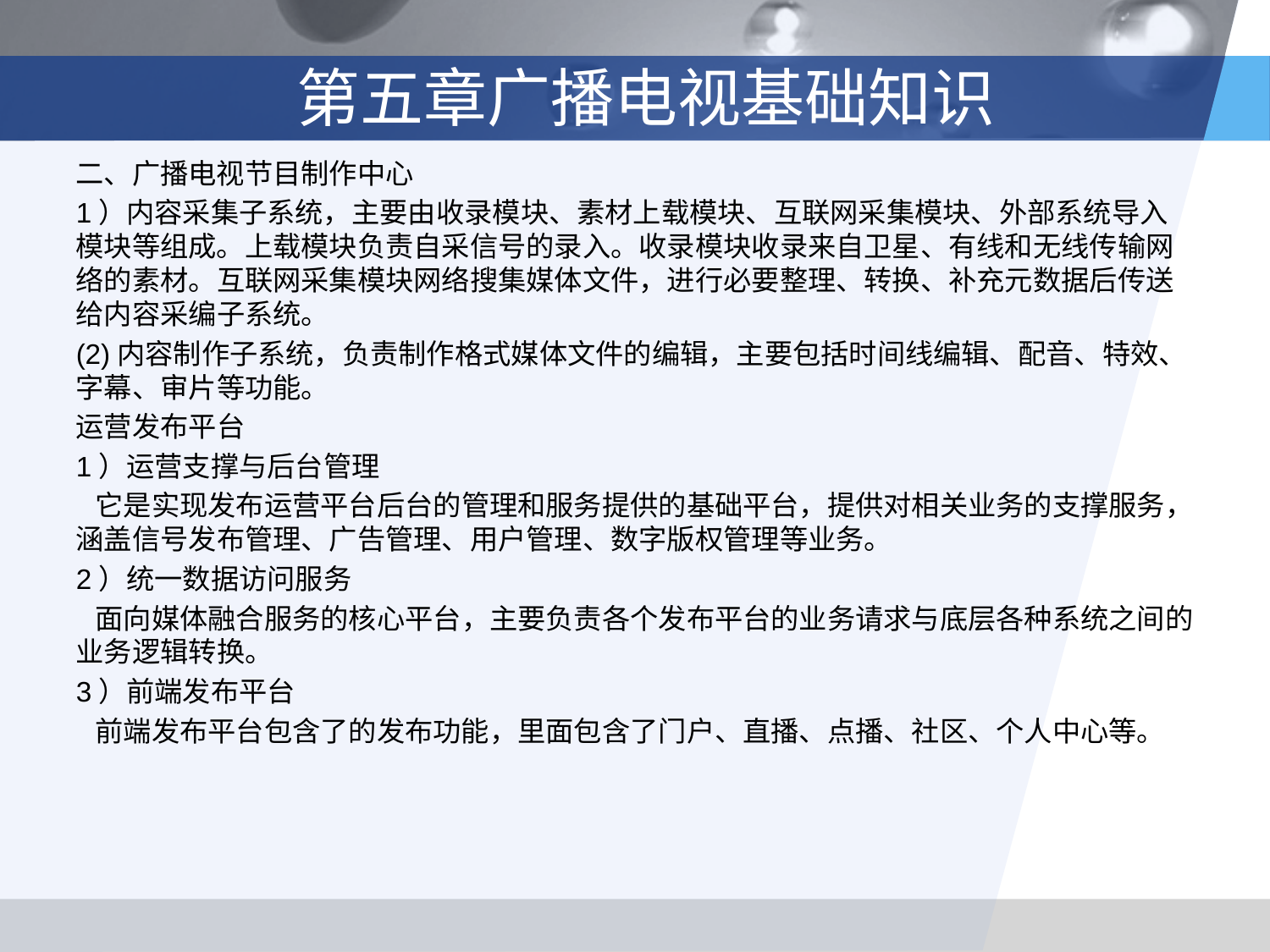

# 第五章广播电视基础知识
二、广播电视节目制作中心
1）内容采集子系统，主要由收录模块、素材上载模块、互联网采集模块、外部系统导入模块等组成。上载模块负责自采信号的录入。收录模块收录来自卫星、有线和无线传输网络的素材。互联网采集模块网络搜集媒体文件，进行必要整理、转换、补充元数据后传送给内容采编子系统。
(2)内容制作子系统，负责制作格式媒体文件的编辑，主要包括时间线编辑、配音、特效、字幕、审片等功能。
运营发布平台
1）运营支撑与后台管理
  它是实现发布运营平台后台的管理和服务提供的基础平台，提供对相关业务的支撑服务，涵盖信号发布管理、广告管理、用户管理、数字版权管理等业务。
2）统一数据访问服务
  面向媒体融合服务的核心平台，主要负责各个发布平台的业务请求与底层各种系统之间的业务逻辑转换。
3）前端发布平台
  前端发布平台包含了的发布功能，里面包含了门户、直播、点播、社区、个人中心等。